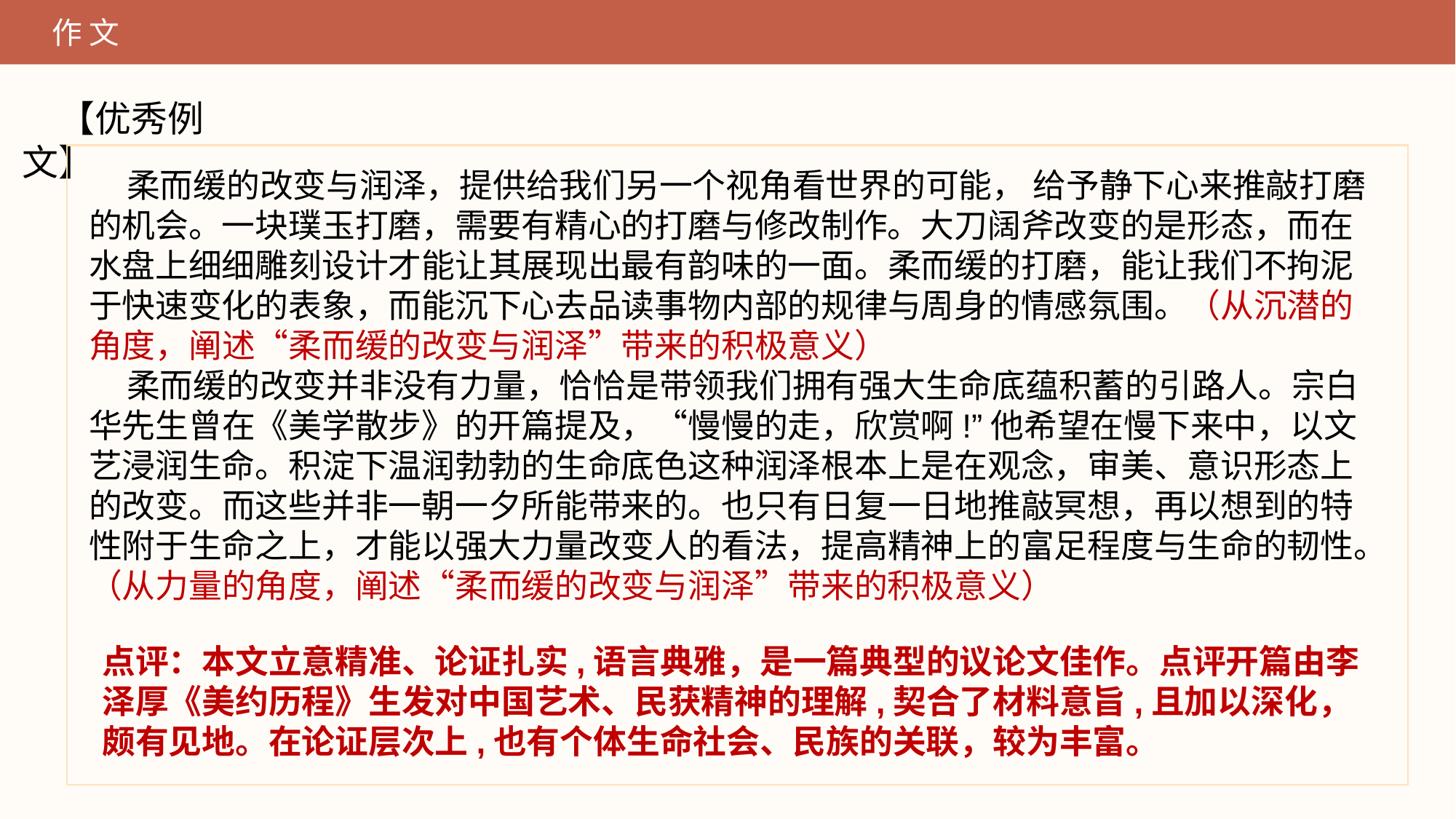

作 文
【优秀例文】

    柔而缓的改变与润泽，提供给我们另一个视角看世界的可能， 给予静下心来推敲打磨的机会。一块璞玉打磨，需要有精心的打磨与修改制作。大刀阔斧改变的是形态，而在水盘上细细雕刻设计才能让其展现出最有韵味的一面。柔而缓的打磨，能让我们不拘泥于快速变化的表象，而能沉下心去品读事物内部的规律与周身的情感氛围。（从沉潜的角度，阐述“柔而缓的改变与润泽”带来的积极意义）
    柔而缓的改变并非没有力量，恰恰是带领我们拥有强大生命底蕴积蓄的引路人。宗白华先生曾在《美学散步》的开篇提及，“慢慢的走，欣赏啊!”他希望在慢下来中，以文艺浸润生命。积淀下温润勃勃的生命底色这种润泽根本上是在观念，审美、意识形态上的改变。而这些并非一朝一夕所能带来的。也只有日复一日地推敲冥想，再以想到的特性附于生命之上，才能以强大力量改变人的看法，提高精神上的富足程度与生命的韧性。（从力量的角度，阐述“柔而缓的改变与润泽”带来的积极意义）
点评：本文立意精准、论证扎实,语言典雅，是一篇典型的议论文佳作。点评开篇由李泽厚《美约历程》生发对中国艺术、民获精神的理解,契合了材料意旨,且加以深化，颇有见地。在论证层次上,也有个体生命社会、民族的关联，较为丰富。